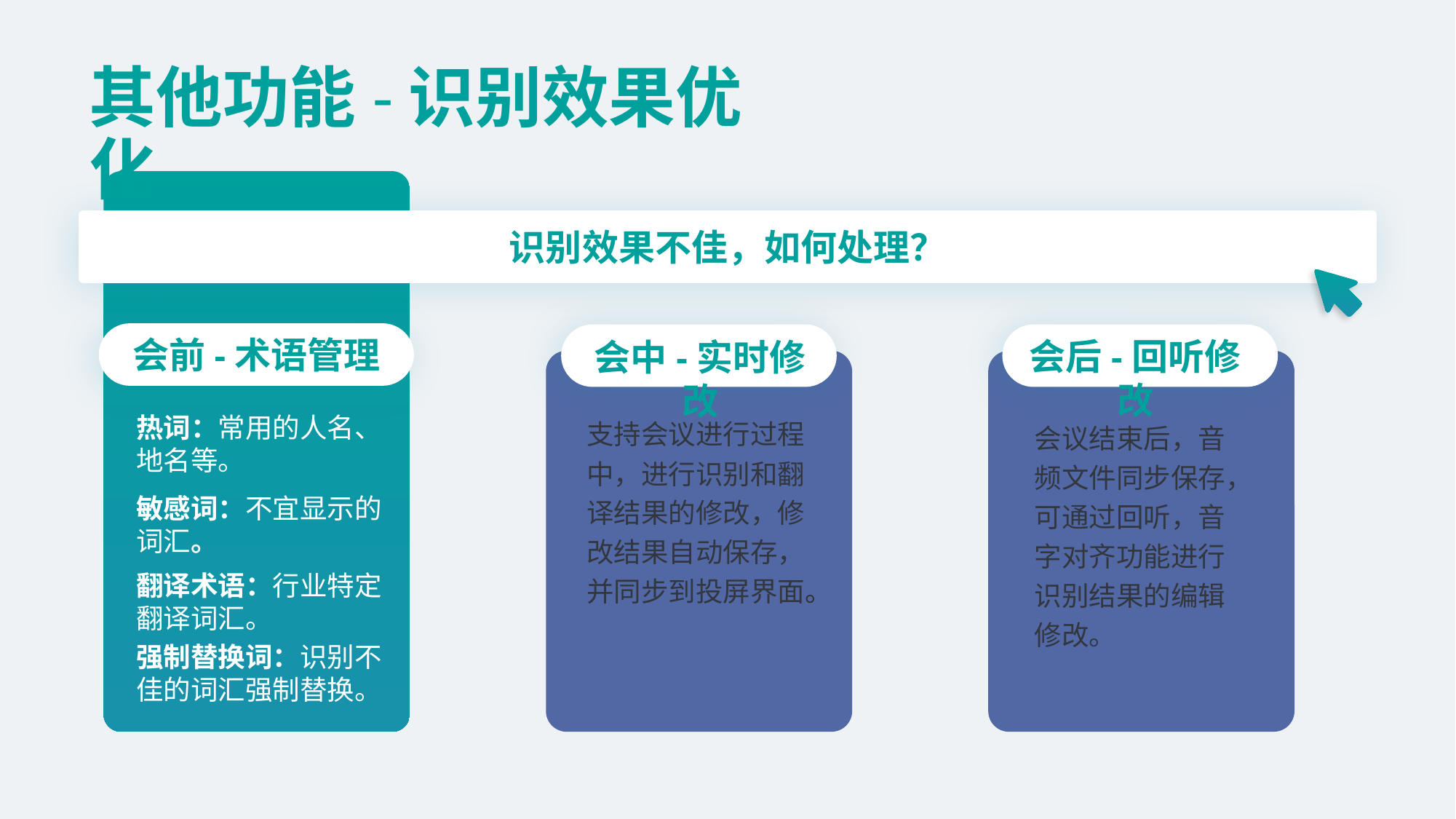

其他功能-识别效果优化

会前-术语管理
热词：常用的人名、地名等。
敏感词：不宜显示的词汇。

识别效果不佳，如何处理？

会中-实时修改

支持会议进行过程中，进行识别和翻译结果的修改，修改结果自动保存，并同步到投屏界面。

会后-回听修改

会议结束后，音频文件同步保存，
可通过回听，音字对齐功能进行
识别结果的编辑修改。
翻译术语：行业特定翻译词汇。
强制替换词：识别不佳的词汇强制替换。